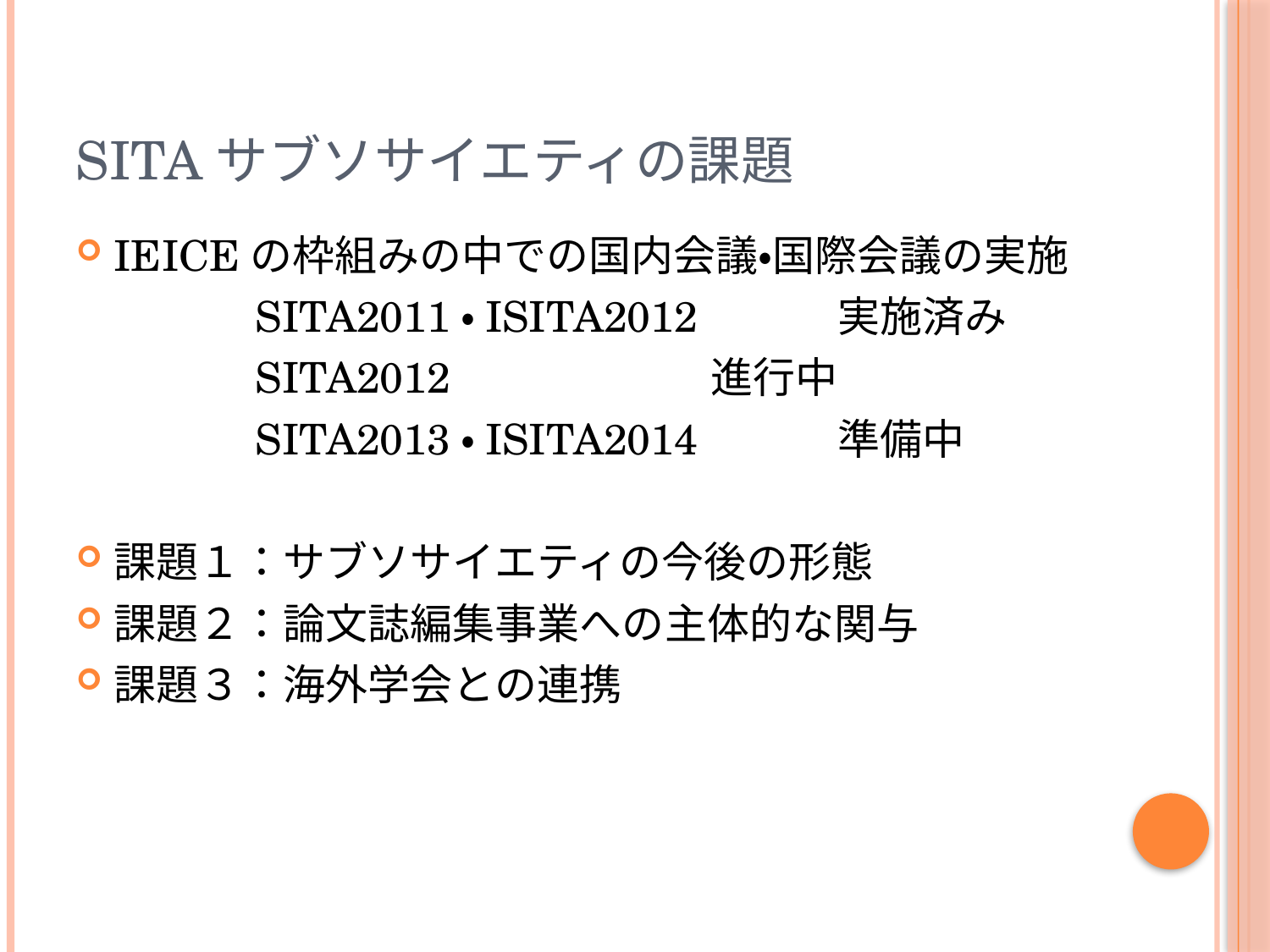

# SITAサブソサイエティの課題
IEICEの枠組みの中での国内会議・国際会議の実施
　　　　SITA2011・ISITA2012　	実施済み
　　　　SITA2012			進行中
　　　　SITA2013・ISITA2014　	準備中

課題１：サブソサイエティの今後の形態
課題２：論文誌編集事業への主体的な関与
課題３：海外学会との連携